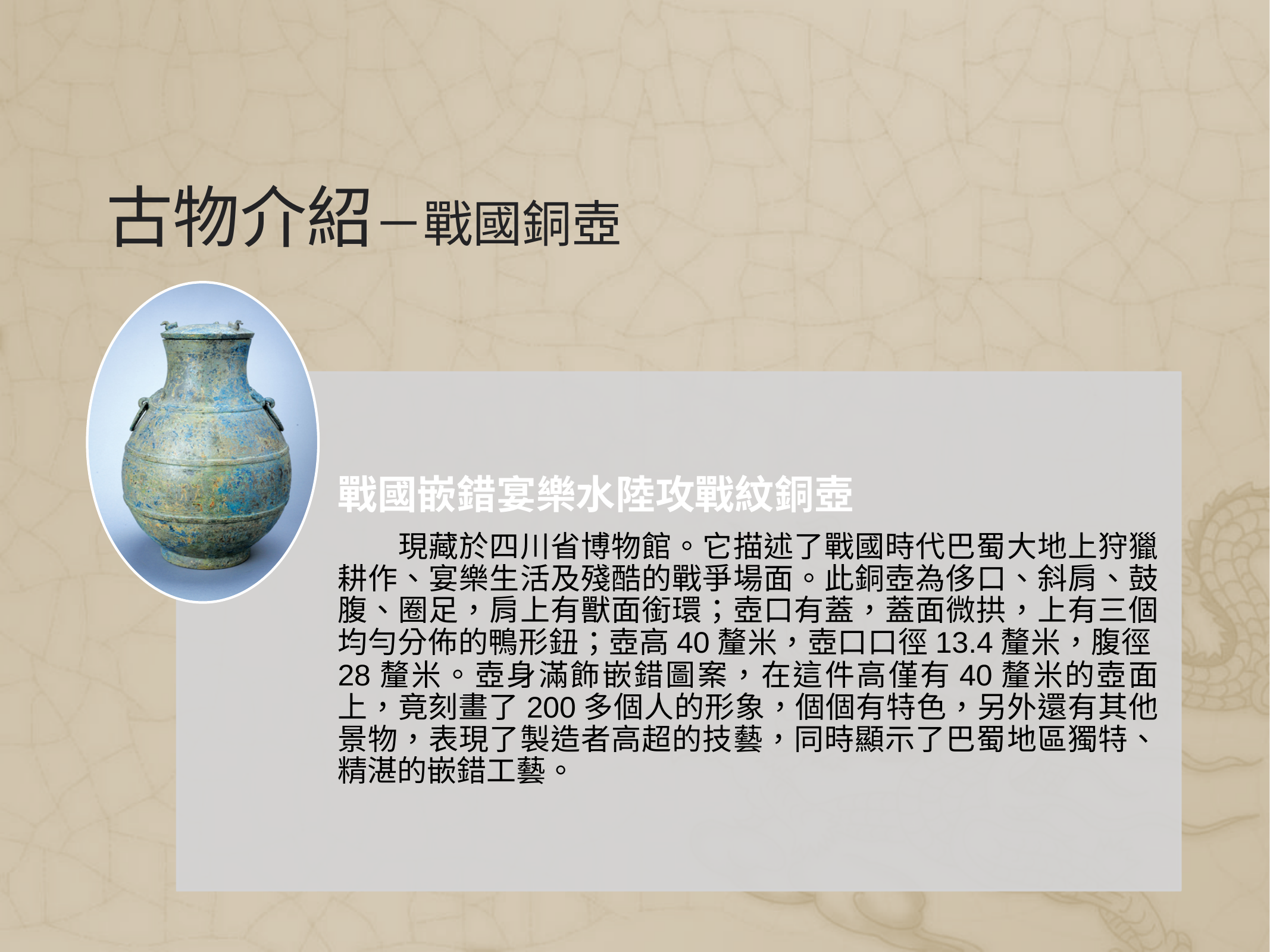

古物介紹－戰國銅壺
戰國嵌錯宴樂水陸攻戰紋銅壺
　　現藏於四川省博物館。它描述了戰國時代巴蜀大地上狩獵耕作、宴樂生活及殘酷的戰爭場面。此銅壺為侈口、斜肩、鼓腹、圈足，肩上有獸面銜環；壺口有蓋，蓋面微拱，上有三個均勻分佈的鴨形鈕；壺高40釐米，壺口口徑13.4釐米，腹徑28釐米。壺身滿飾嵌錯圖案，在這件高僅有40釐米的壺面上，竟刻畫了200多個人的形象，個個有特色，另外還有其他景物，表現了製造者高超的技藝，同時顯示了巴蜀地區獨特、精湛的嵌錯工藝。